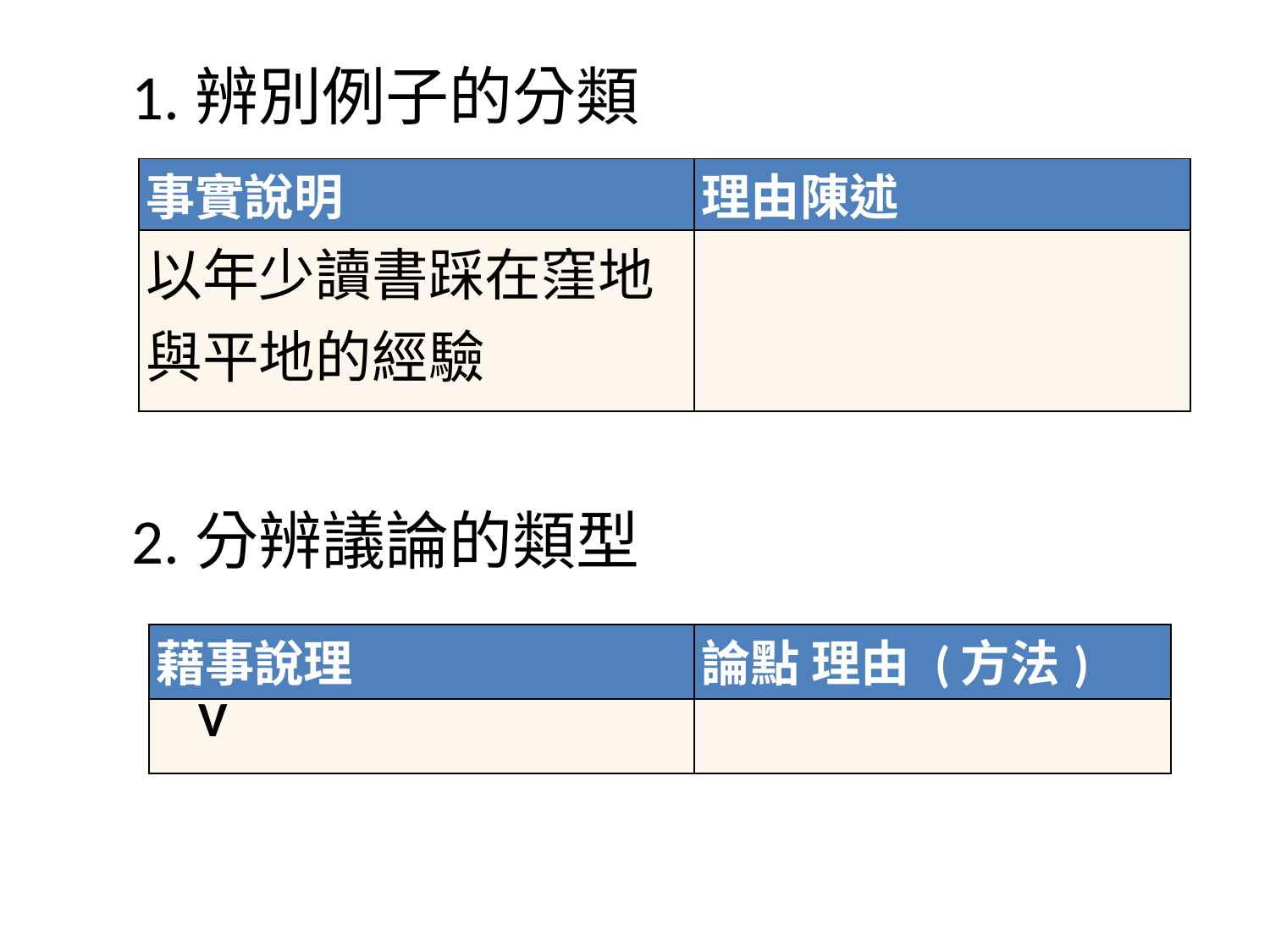

1.辨別例子的分類

2.分辨議論的類型

| 事實說明 | 理由陳述 |
| --- | --- |
| 以年少讀書踩在窪地與平地的經驗 |  |
| 藉事說理 | 論點 理由 (方法) |
| --- | --- |
| V |  |